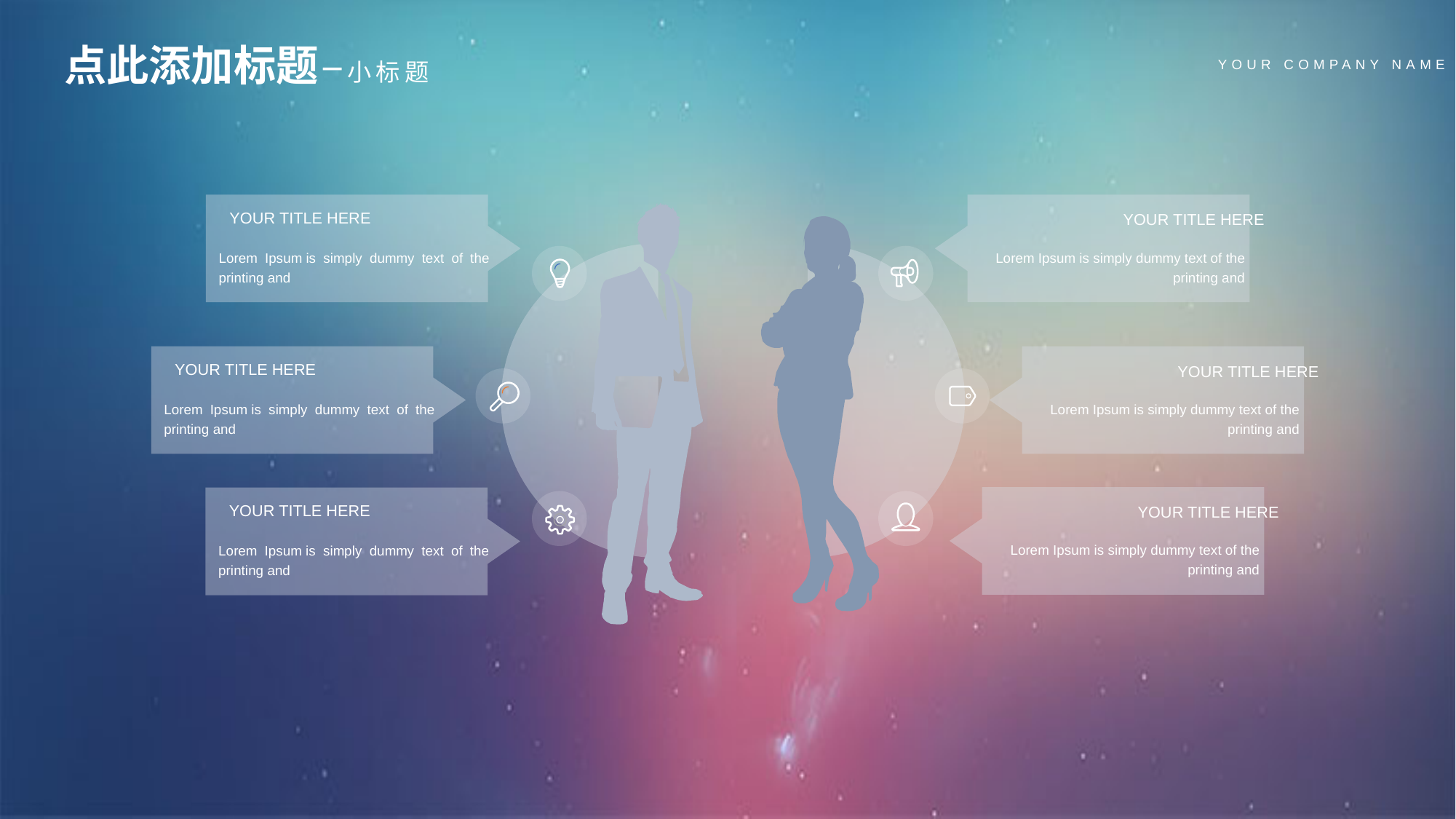

点此添加标题 – 小标题
YOUR COMPANY NAME

YOUR TITLE HERE

YOUR TITLE HERE

Lorem Ipsum is simply dummy text of the printing and
Lorem Ipsum is simply dummy text of the printing and

YOUR TITLE HERE
YOUR TITLE HERE

Lorem Ipsum is simply dummy text of the printing and
Lorem Ipsum is simply dummy text of the printing and

YOUR TITLE HERE
YOUR TITLE HERE

Lorem Ipsum is simply dummy text of the printing and
Lorem Ipsum is simply dummy text of the printing and